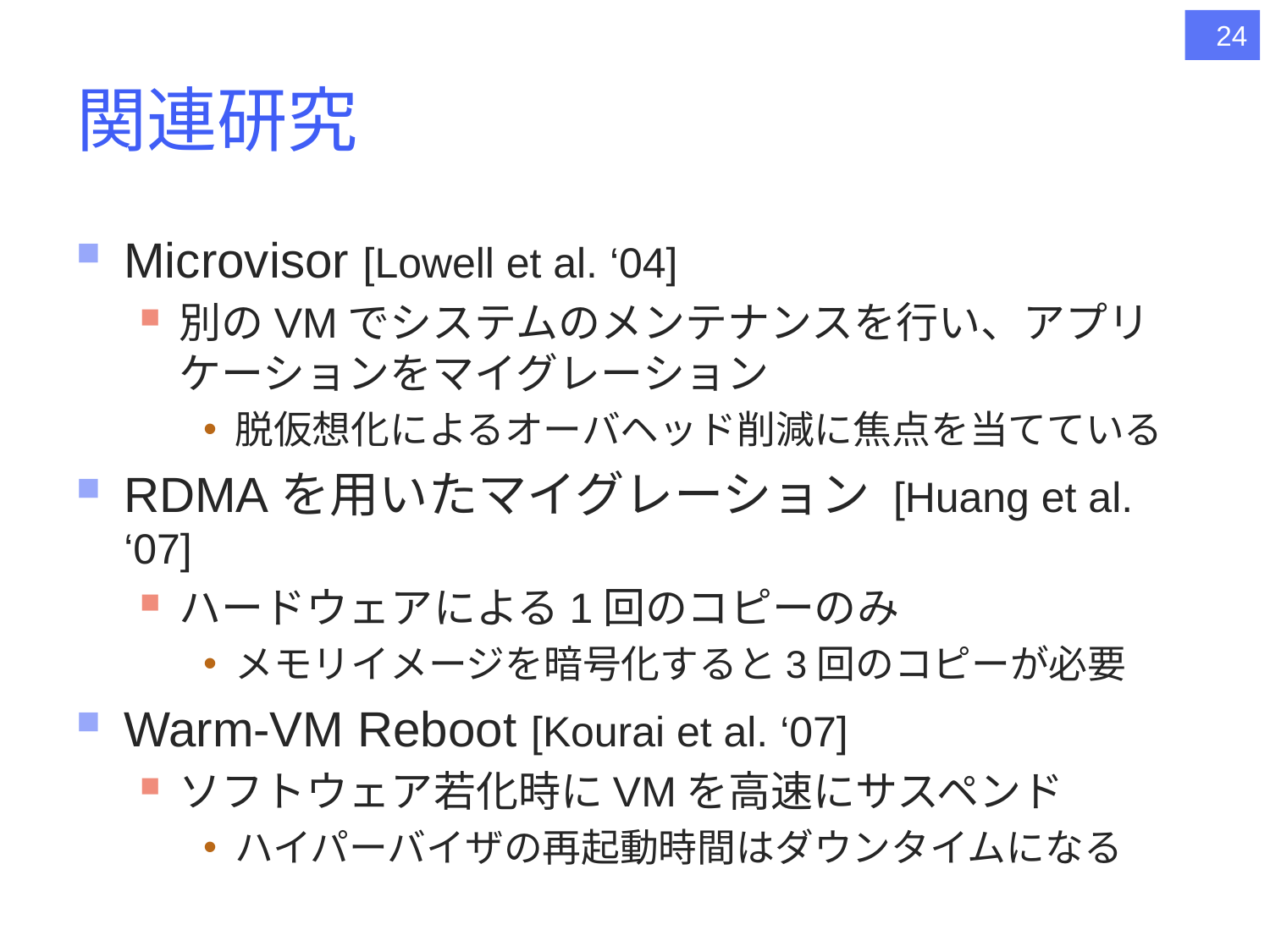

24
# 関連研究
Microvisor [Lowell et al. ‘04]
別のVMでシステムのメンテナンスを行い、アプリケーションをマイグレーション
脱仮想化によるオーバヘッド削減に焦点を当てている
RDMAを用いたマイグレーション [Huang et al. ‘07]
ハードウェアによる1回のコピーのみ
メモリイメージを暗号化すると3回のコピーが必要
Warm-VM Reboot [Kourai et al. ‘07]
ソフトウェア若化時にVMを高速にサスペンド
ハイパーバイザの再起動時間はダウンタイムになる